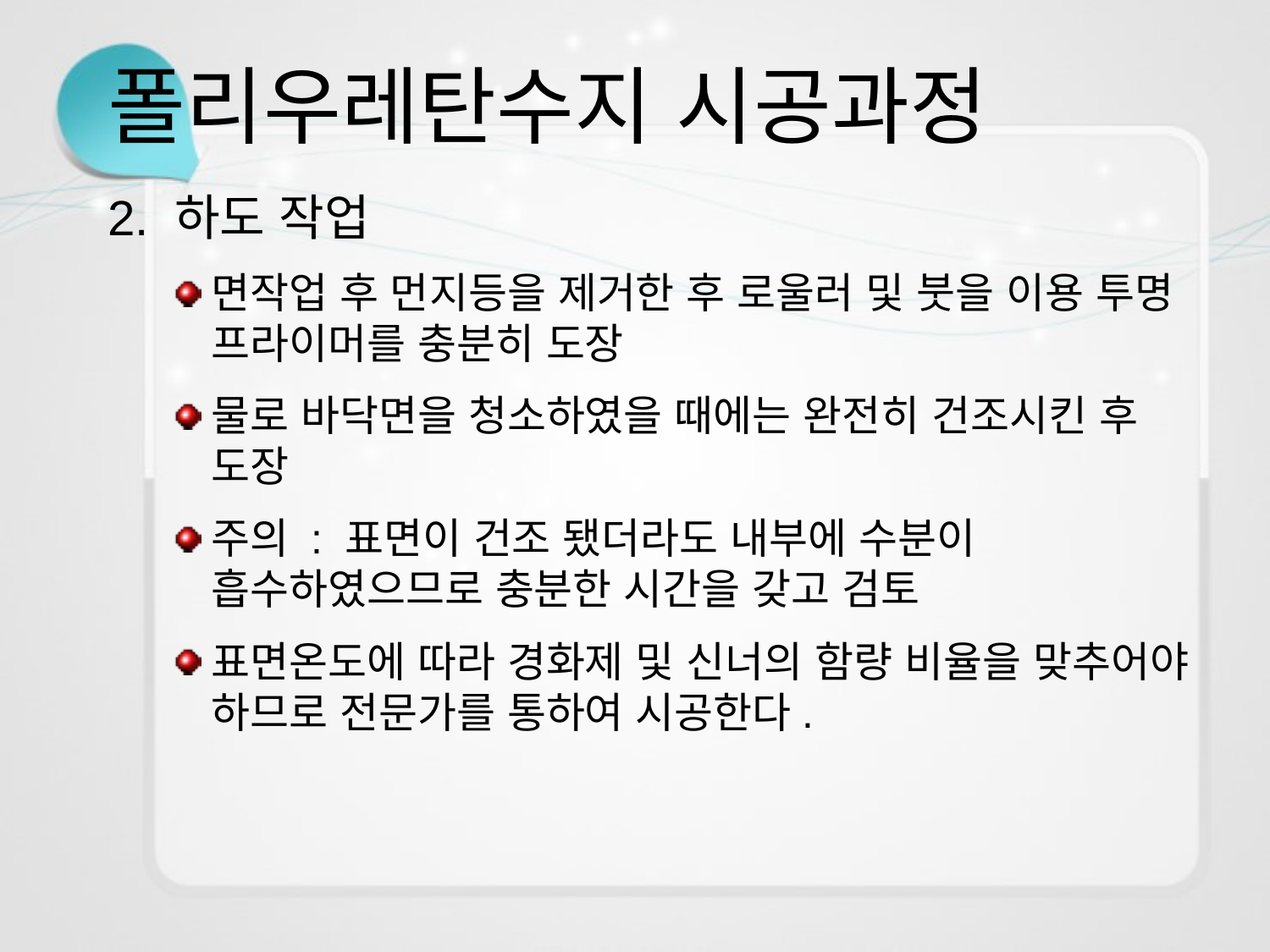

# 폴리우레탄수지 시공과정
2. 하도 작업
면작업 후 먼지등을 제거한 후 로울러 및 붓을 이용 투명 프라이머를 충분히 도장
물로 바닥면을 청소하였을 때에는 완전히 건조시킨 후 도장
주의 : 표면이 건조 됐더라도 내부에 수분이 흡수하였으므로 충분한 시간을 갖고 검토
표면온도에 따라 경화제 및 신너의 함량 비율을 맞추어야 하므로 전문가를 통하여 시공한다.